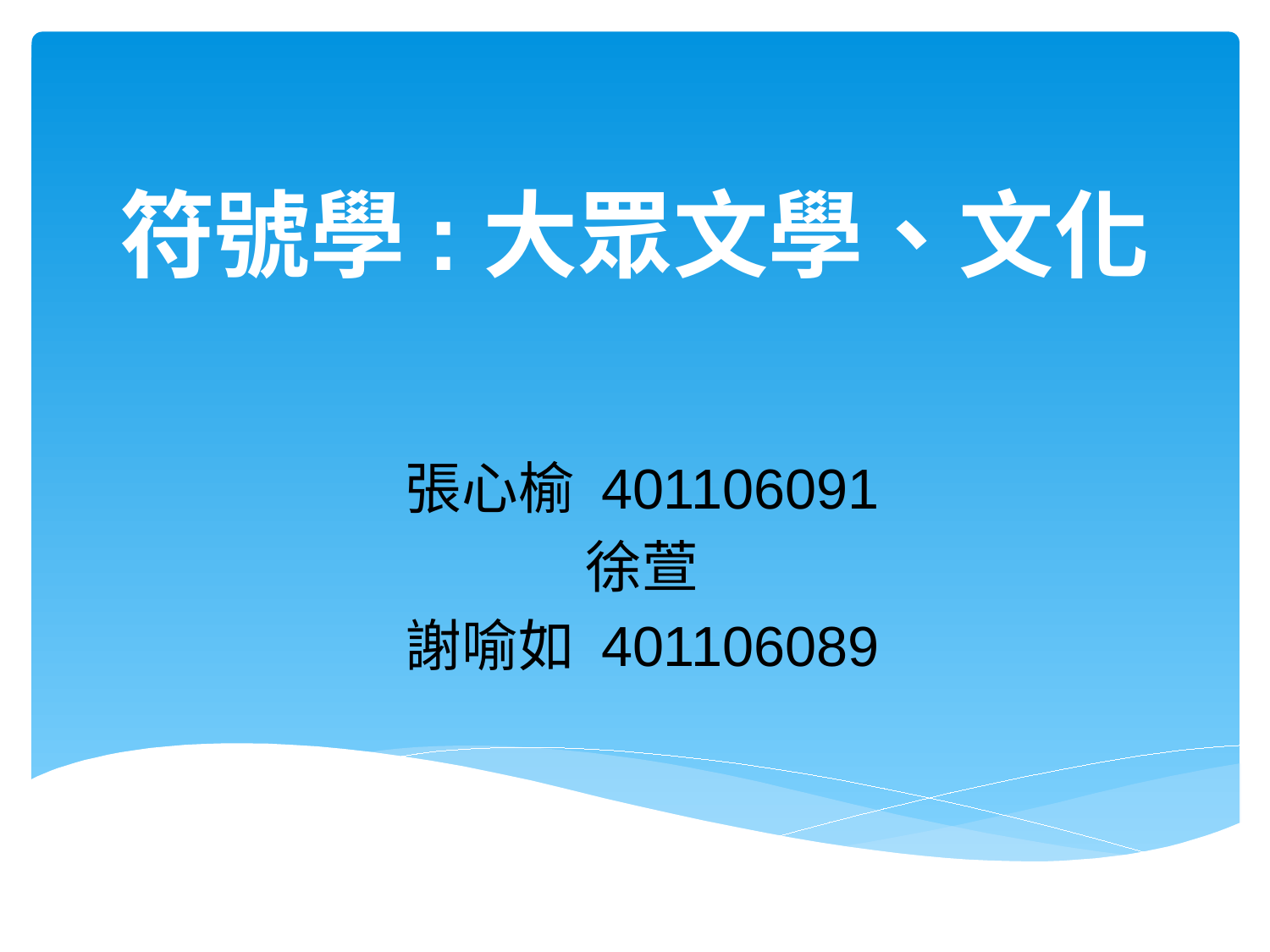

# 符號學:大眾文學、文化
張心榆 401106091
徐萱
謝喻如 401106089